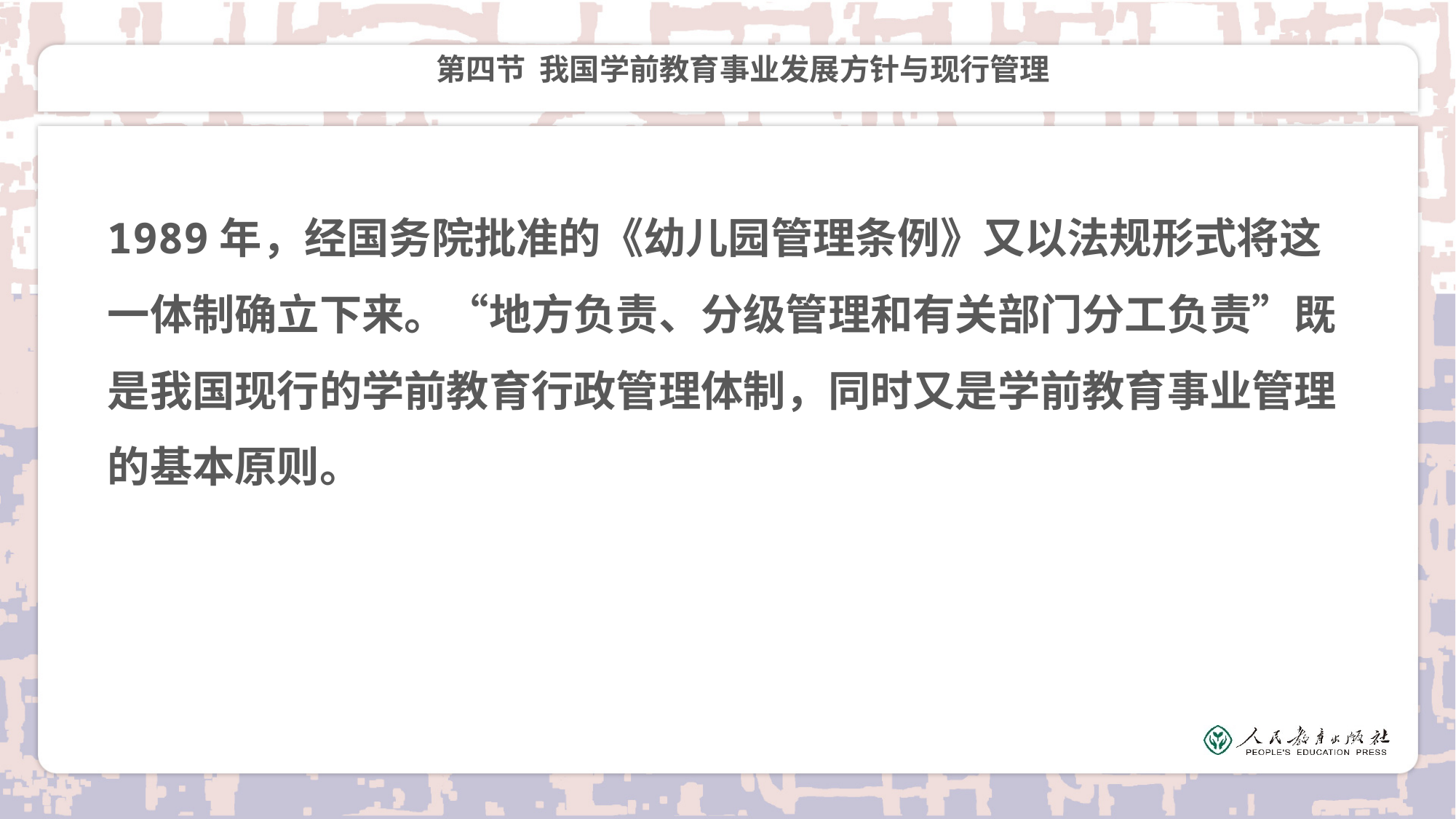

# 第四节  我国学前教育事业发展方针与现行管理
1989年，经国务院批准的《幼儿园管理条例》又以法规形式将这一体制确立下来。“地方负责、分级管理和有关部门分工负责”既是我国现行的学前教育行政管理体制，同时又是学前教育事业管理的基本原则。